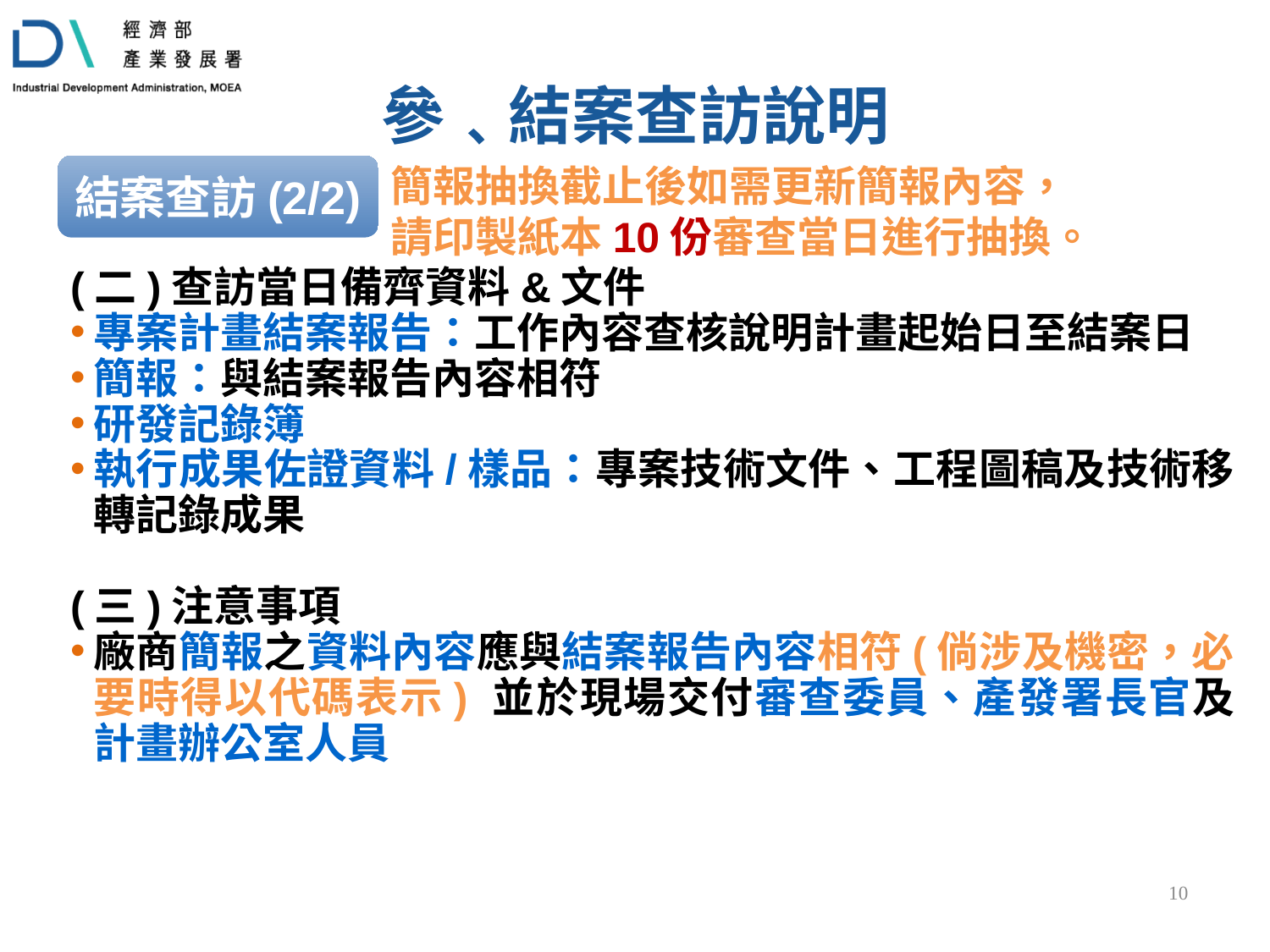

參﹑結案查訪說明
簡報抽換截止後如需更新簡報內容，請印製紙本10份審查當日進行抽換。
結案查訪(2/2)
(二)查訪當日備齊資料&文件
專案計畫結案報告：工作內容查核說明計畫起始日至結案日
簡報：與結案報告內容相符
研發記錄簿
執行成果佐證資料/樣品：專案技術文件、工程圖稿及技術移轉記錄成果

(三)注意事項
廠商簡報之資料內容應與結案報告內容相符(倘涉及機密，必要時得以代碼表示) 並於現場交付審查委員、產發署長官及計畫辦公室人員
10